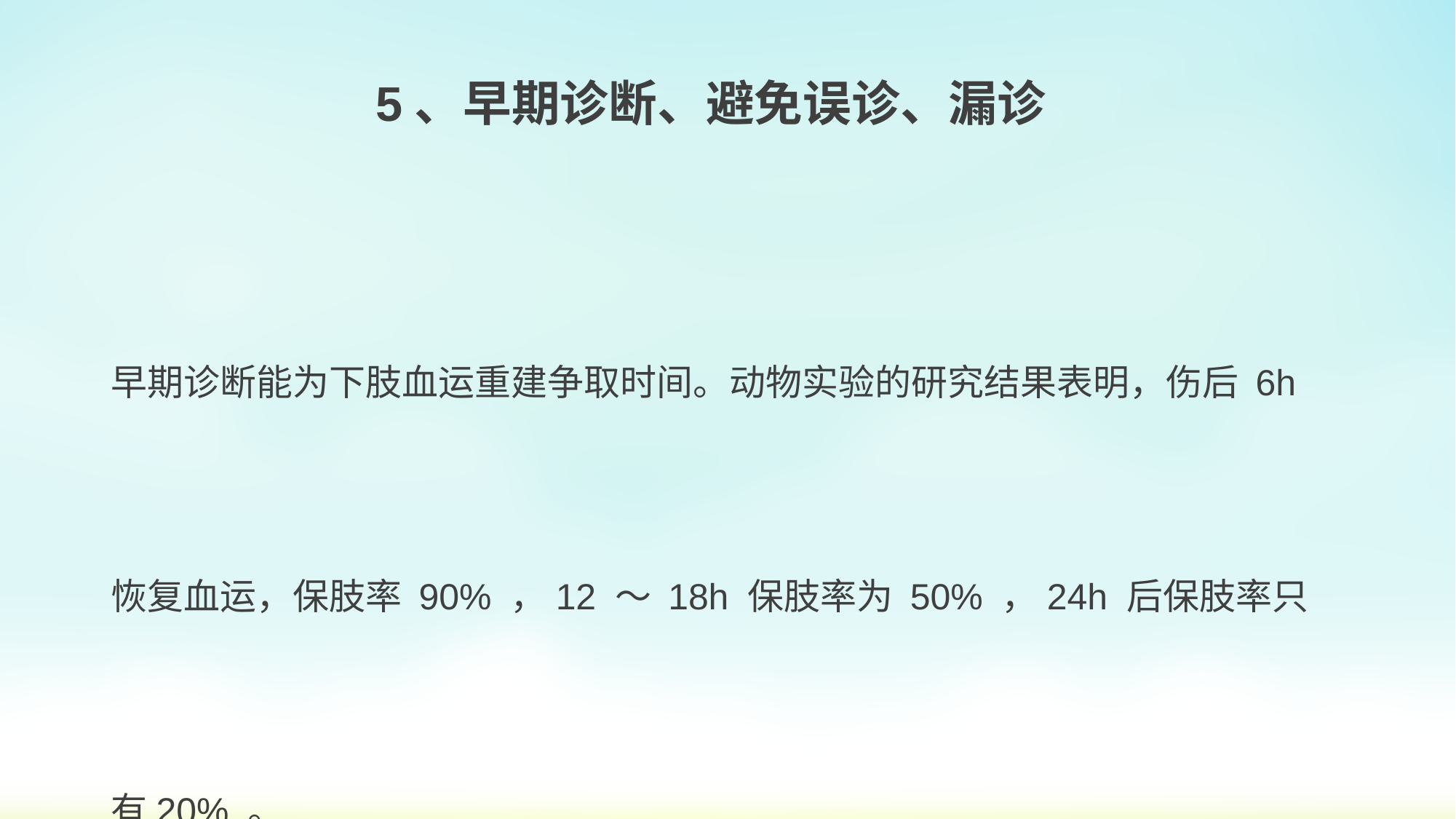

# 5、早期诊断、避免误诊、漏诊
早期诊断能为下肢血运重建争取时间。动物实验的研究结果表明，伤后 6h 恢复血运，保肢率 90% ，12 ～ 18h 保肢率为 50% ，24h 后保肢率只有20% 。